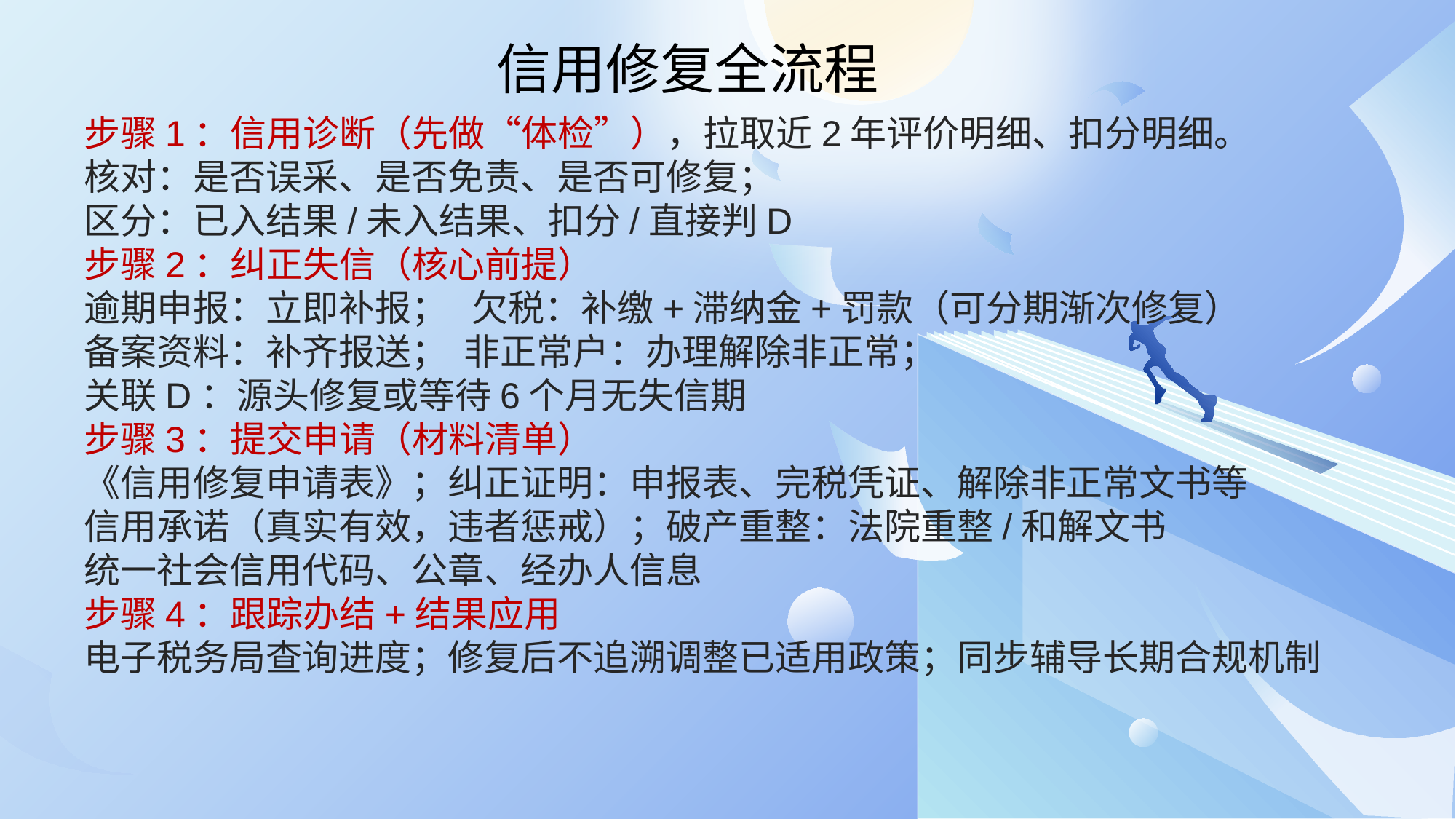

信用修复全流程
步骤1：信用诊断（先做“体检”），拉取近2年评价明细、扣分明细。
核对：是否误采、是否免责、是否可修复；
区分：已入结果/未入结果、扣分/直接判D
步骤2：纠正失信（核心前提）
逾期申报：立即补报；   欠税：补缴+滞纳金+罚款（可分期渐次修复）
备案资料：补齐报送；  非正常户：办理解除非正常；
关联D：源头修复或等待6个月无失信期
步骤3：提交申请（材料清单）
《信用修复申请表》；纠正证明：申报表、完税凭证、解除非正常文书等
信用承诺（真实有效，违者惩戒）；破产重整：法院重整/和解文书
统一社会信用代码、公章、经办人信息
步骤4：跟踪办结+结果应用
电子税务局查询进度；修复后不追溯调整已适用政策；同步辅导长期合规机制